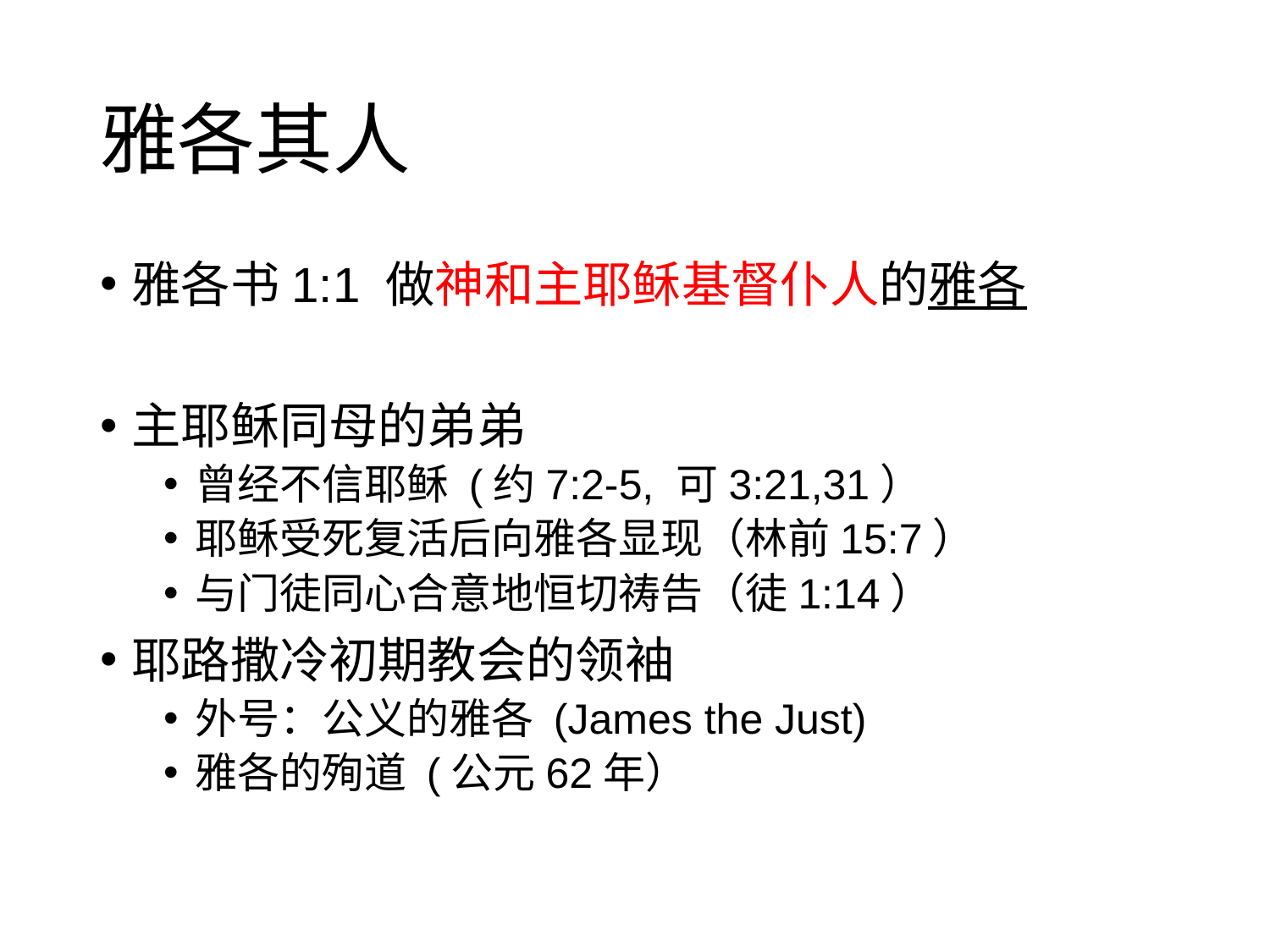

# 雅各其人
雅各书1:1 做神和主耶稣基督仆人的雅各

主耶稣同母的弟弟
曾经不信耶稣 (约7:2-5, 可3:21,31）
耶稣受死复活后向雅各显现（林前15:7）
与门徒同心合意地恒切祷告（徒1:14）
耶路撒冷初期教会的领袖
外号：公义的雅各 (James the Just)
雅各的殉道 (公元62年）